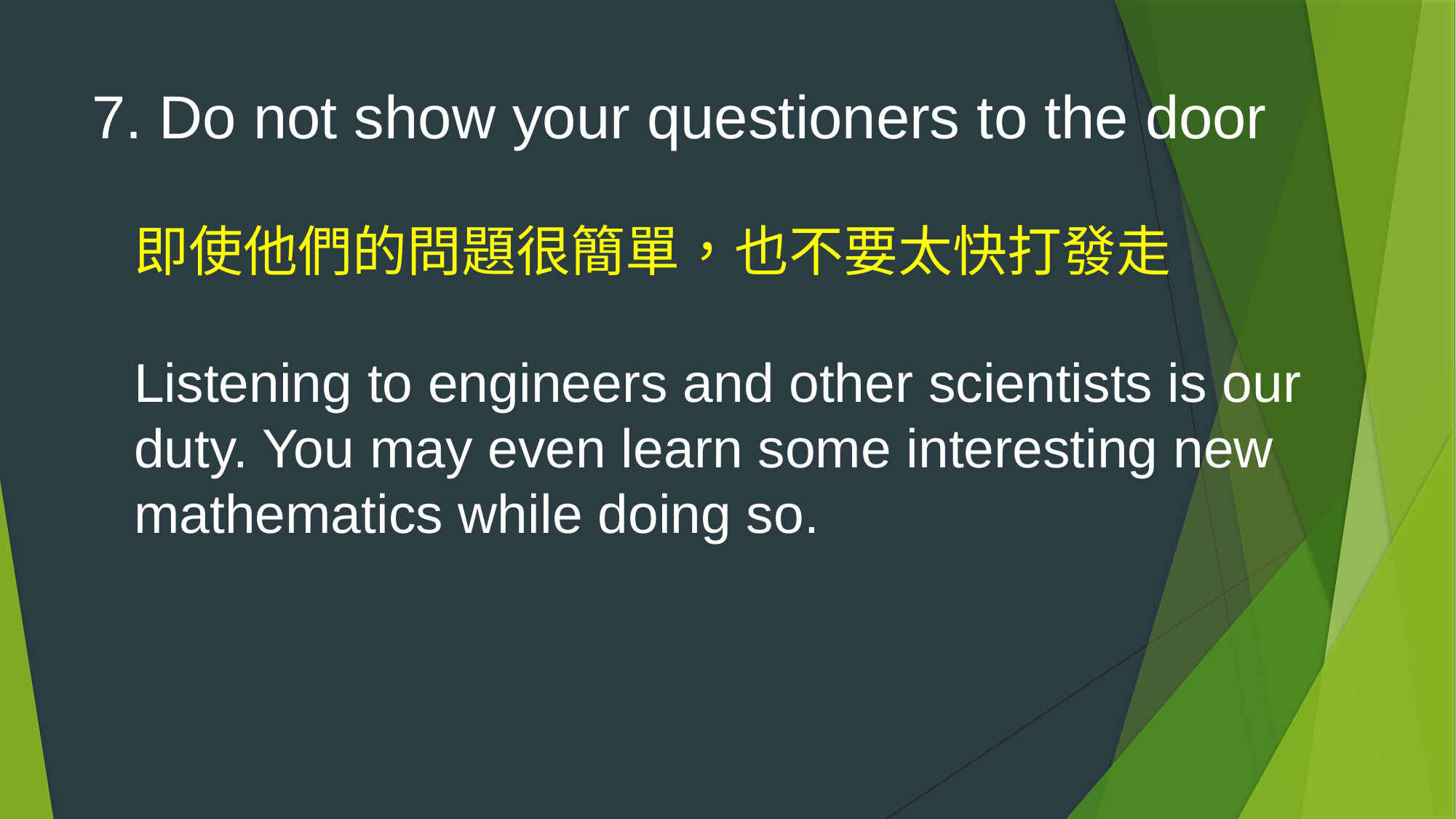

# 7. Do not show your questioners to the door 即使他們的問題很簡單，也不要太快打發走 Listening to engineers and other scientists is our duty. You may even learn some interesting new mathematics while doing so.